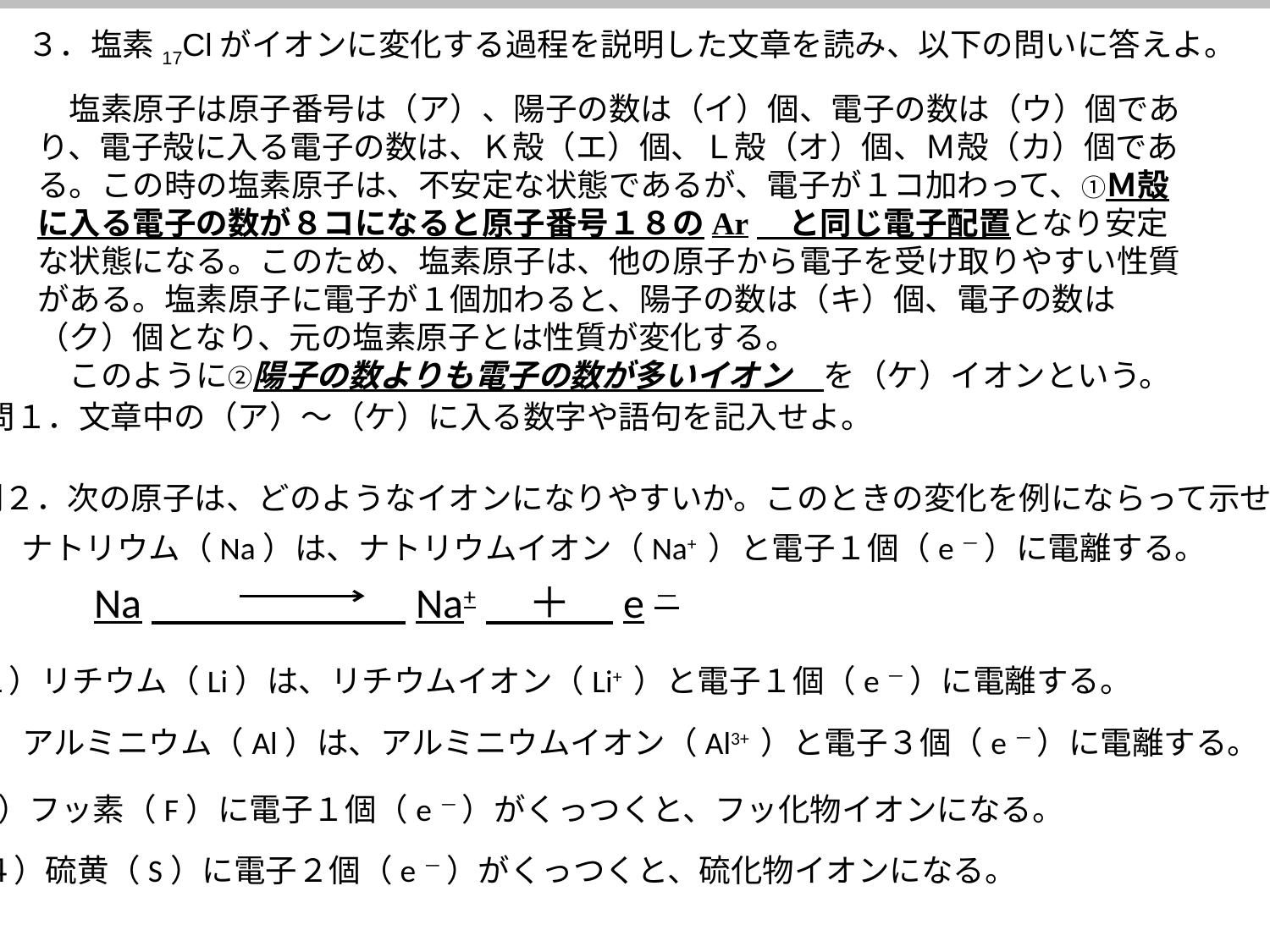

３．塩素17Clがイオンに変化する過程を説明した文章を読み、以下の問いに答えよ。
　塩素原子は原子番号は（ア）、陽子の数は（イ）個、電子の数は（ウ）個であり、電子殻に入る電子の数は、Ｋ殻（エ）個、Ｌ殻（オ）個、Ｍ殻（カ）個である。この時の塩素原子は、不安定な状態であるが、電子が１コ加わって、①Ｍ殻に入る電子の数が８コになると原子番号１８のAr　と同じ電子配置となり安定な状態になる。このため、塩素原子は、他の原子から電子を受け取りやすい性質がある。塩素原子に電子が１個加わると、陽子の数は（キ）個、電子の数は（ク）個となり、元の塩素原子とは性質が変化する。
　このように②陽子の数よりも電子の数が多いイオン　を（ケ）イオンという。
問１．文章中の（ア）～（ケ）に入る数字や語句を記入せよ。
問２．次の原子は、どのようなイオンになりやすいか。このときの変化を例にならって示せ。
〔例〕ナトリウム（Na）は、ナトリウムイオン（Na+ ）と電子１個（e－ ）に電離する。
Na　　　　　　Na+　＋　e－
（１）リチウム（Li）は、リチウムイオン（Li+ ）と電子１個（e－ ）に電離する。
（２）アルミニウム（Al）は、アルミニウムイオン（Al3+ ）と電子３個（e－ ）に電離する。
（３）フッ素（F）に電子１個（e－ ）がくっつくと、フッ化物イオンになる。
（４）硫黄（S）に電子２個（e－ ）がくっつくと、硫化物イオンになる。